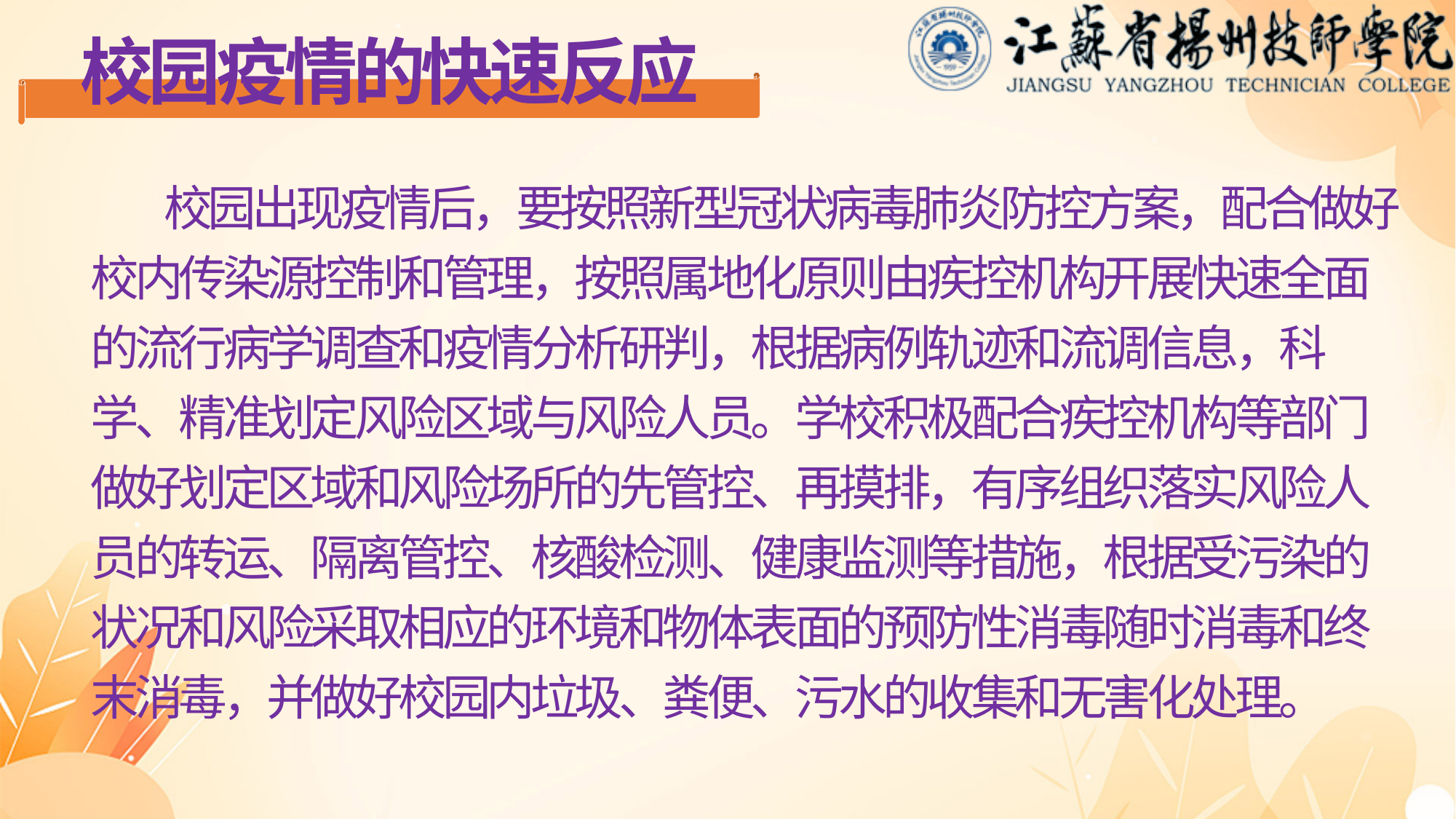

校园疫情的快速反应

         校园出现疫情后，要按照新型冠状病毒肺炎防控方案，配合做好校内传染源控制和管理，按照属地化原则由疾控机构开展快速全面的流行病学调查和疫情分析研判，根据病例轨迹和流调信息，科学、精准划定风险区域与风险人员。学校积极配合疾控机构等部门做好划定区域和风险场所的先管控、再摸排，有序组织落实风险人员的转运、隔离管控、核酸检测、健康监测等措施，根据受污染的状况和风险采取相应的环境和物体表面的预防性消毒随时消毒和终末消毒，并做好校园内垃圾、粪便、污水的收集和无害化处理。